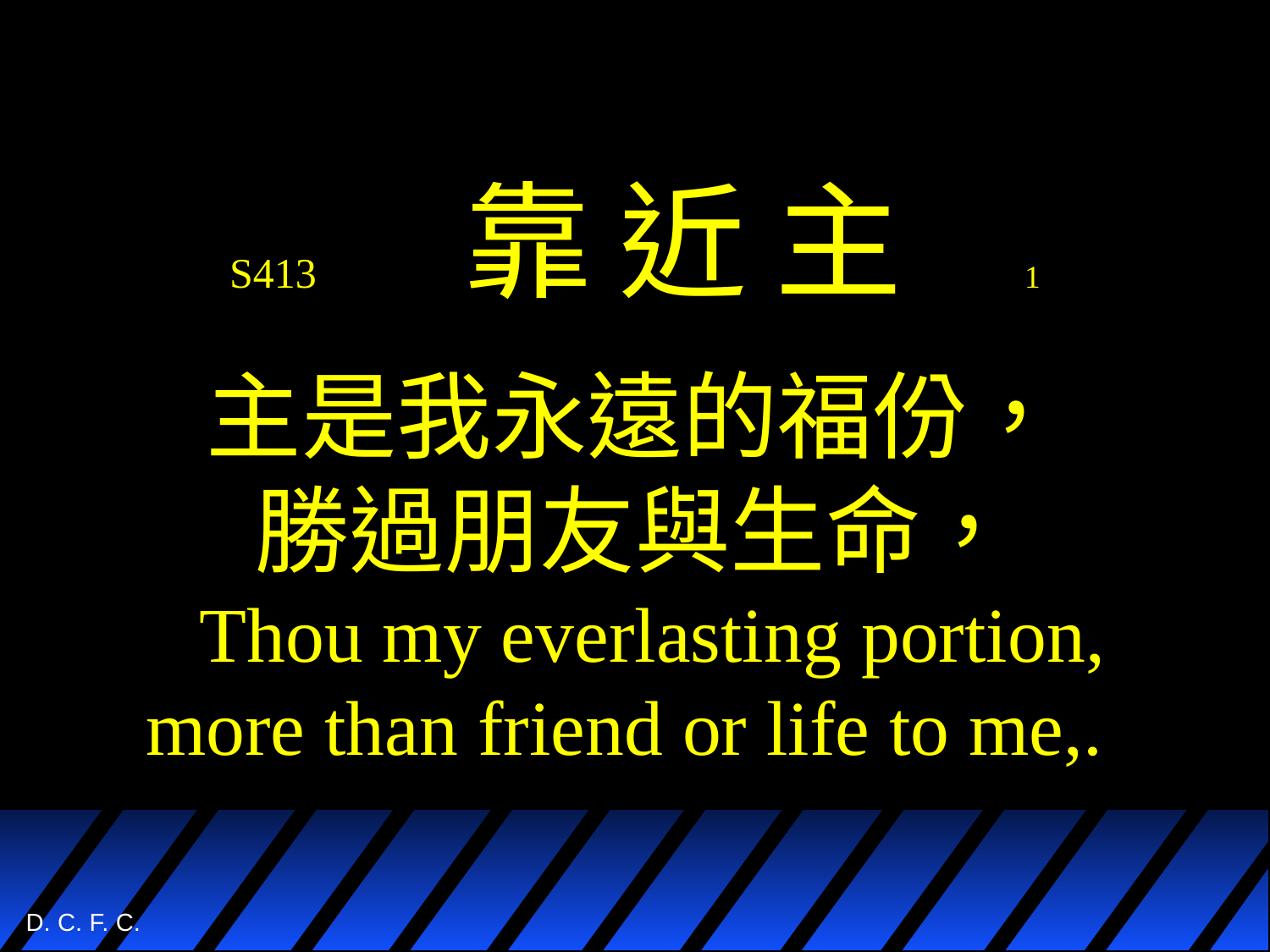

# S413             靠 近 主                1 主是我永遠的福份， 勝過朋友與生命， Thou my everlasting portion, more than friend or life to me,.